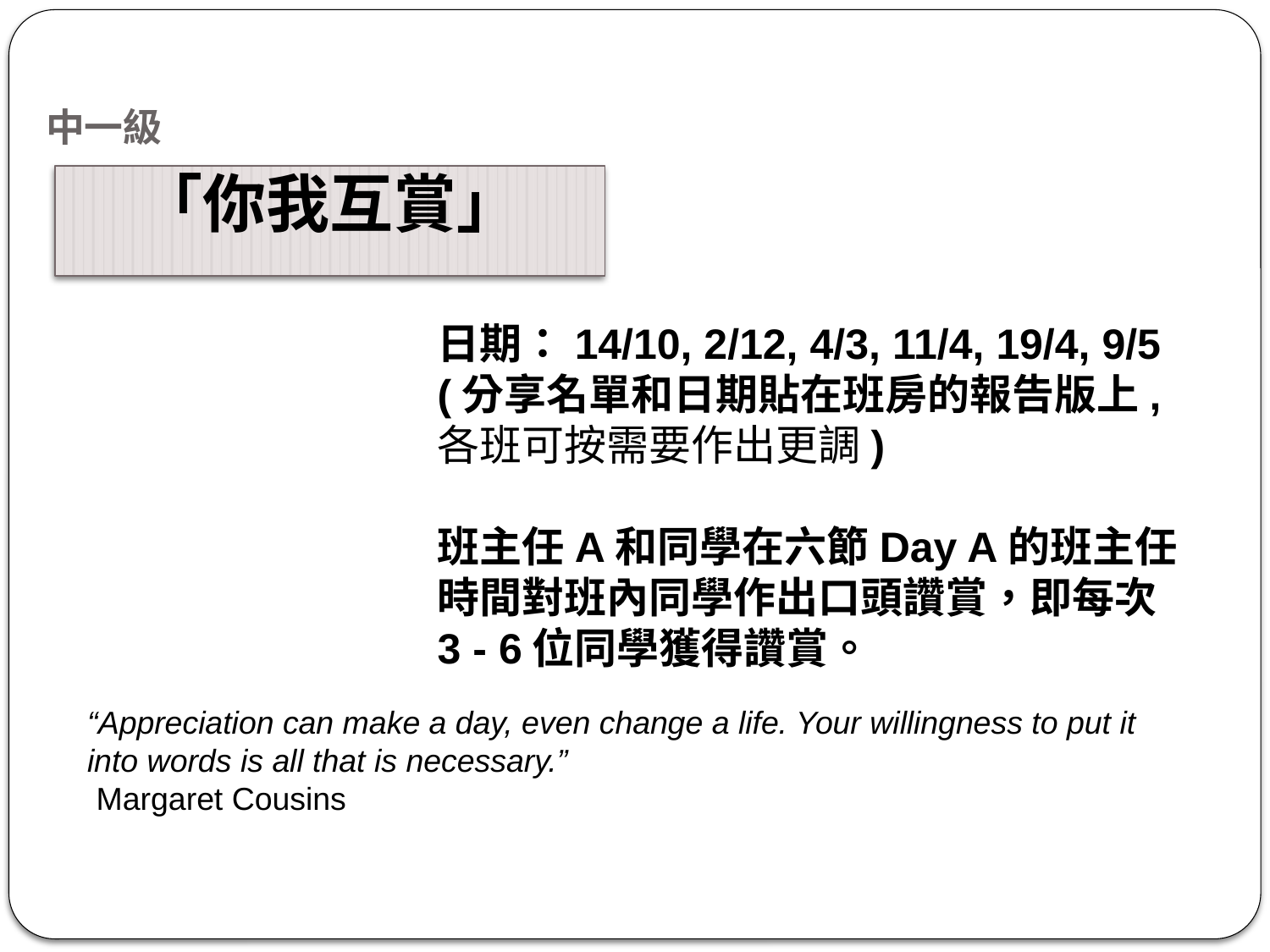

# 中一級
「你我互賞」

日期：14/10, 2/12, 4/3, 11/4, 19/4, 9/5 (分享名單和日期貼在班房的報告版上, 各班可按需要作出更調)

班主任A和同學在六節Day A的班主任時間對班內同學作出口頭讚賞，即每次3 - 6位同學獲得讚賞。
“Appreciation can make a day, even change a life. Your willingness to put it into words is all that is necessary.”
 Margaret Cousins